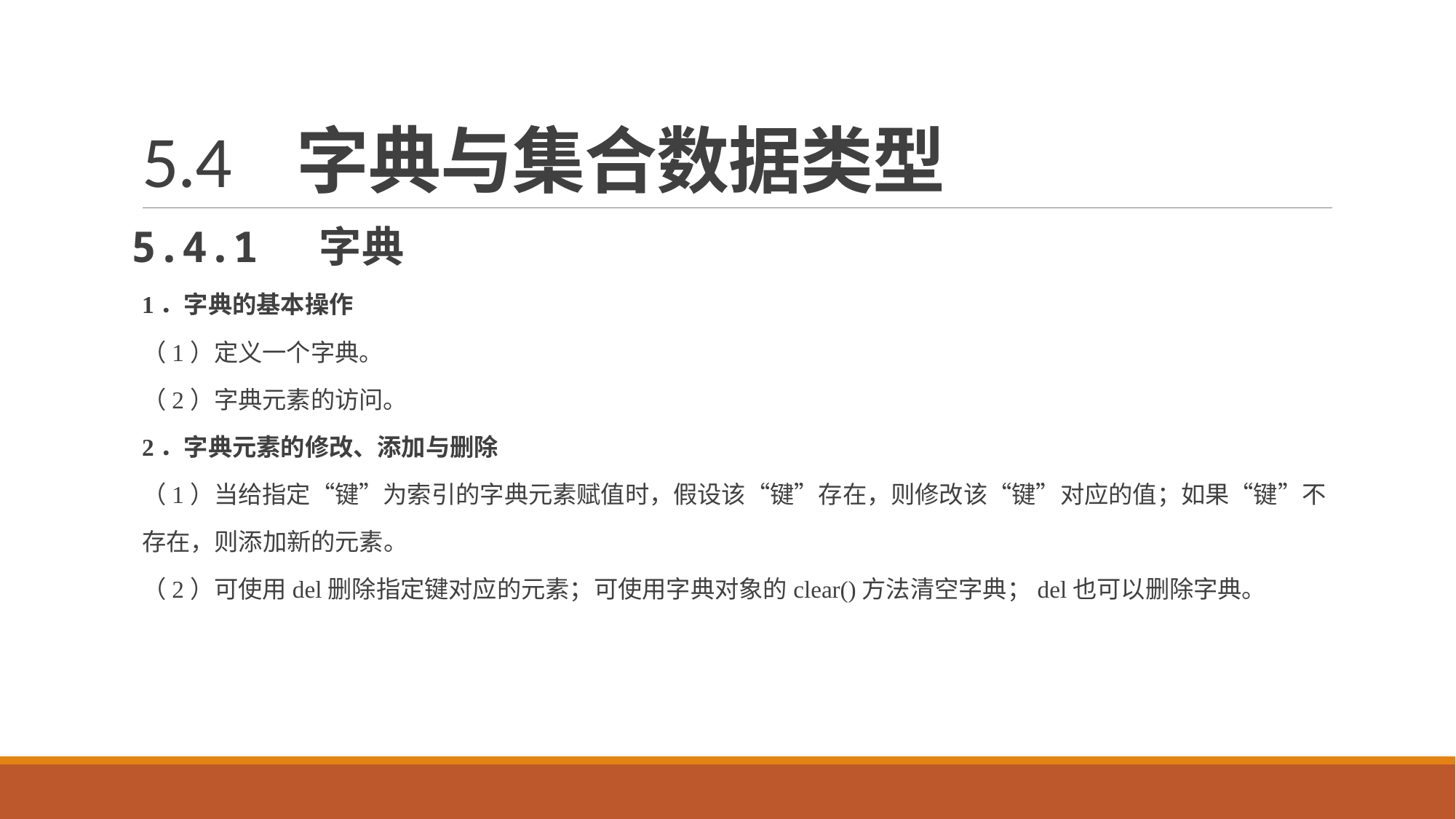

# 5.4   字典与集合数据类型
5.4.1  字典
1．字典的基本操作
（1）定义一个字典。
（2）字典元素的访问。
2．字典元素的修改、添加与删除
（1）当给指定“键”为索引的字典元素赋值时，假设该“键”存在，则修改该“键”对应的值；如果“键”不
存在，则添加新的元素。
（2）可使用del删除指定键对应的元素；可使用字典对象的clear()方法清空字典；del也可以删除字典。